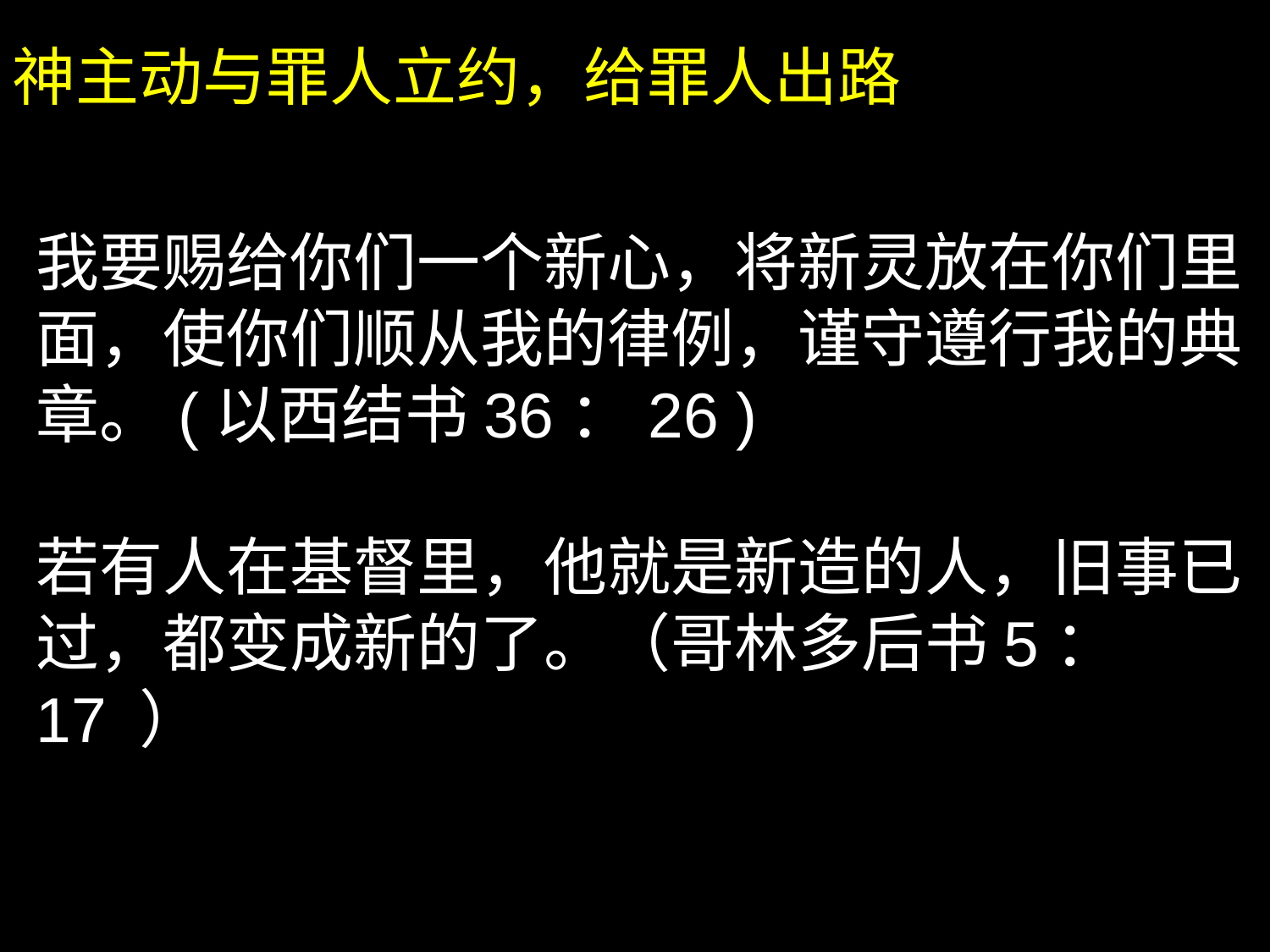

神主动与罪人立约，给罪人出路

我要赐给你们一个新心，将新灵放在你们里面，使你们顺从我的律例，谨守遵行我的典章。(以西结书36：26 )

若有人在基督里，他就是新造的人，旧事已过，都变成新的了。（哥林多后书5：17 ）